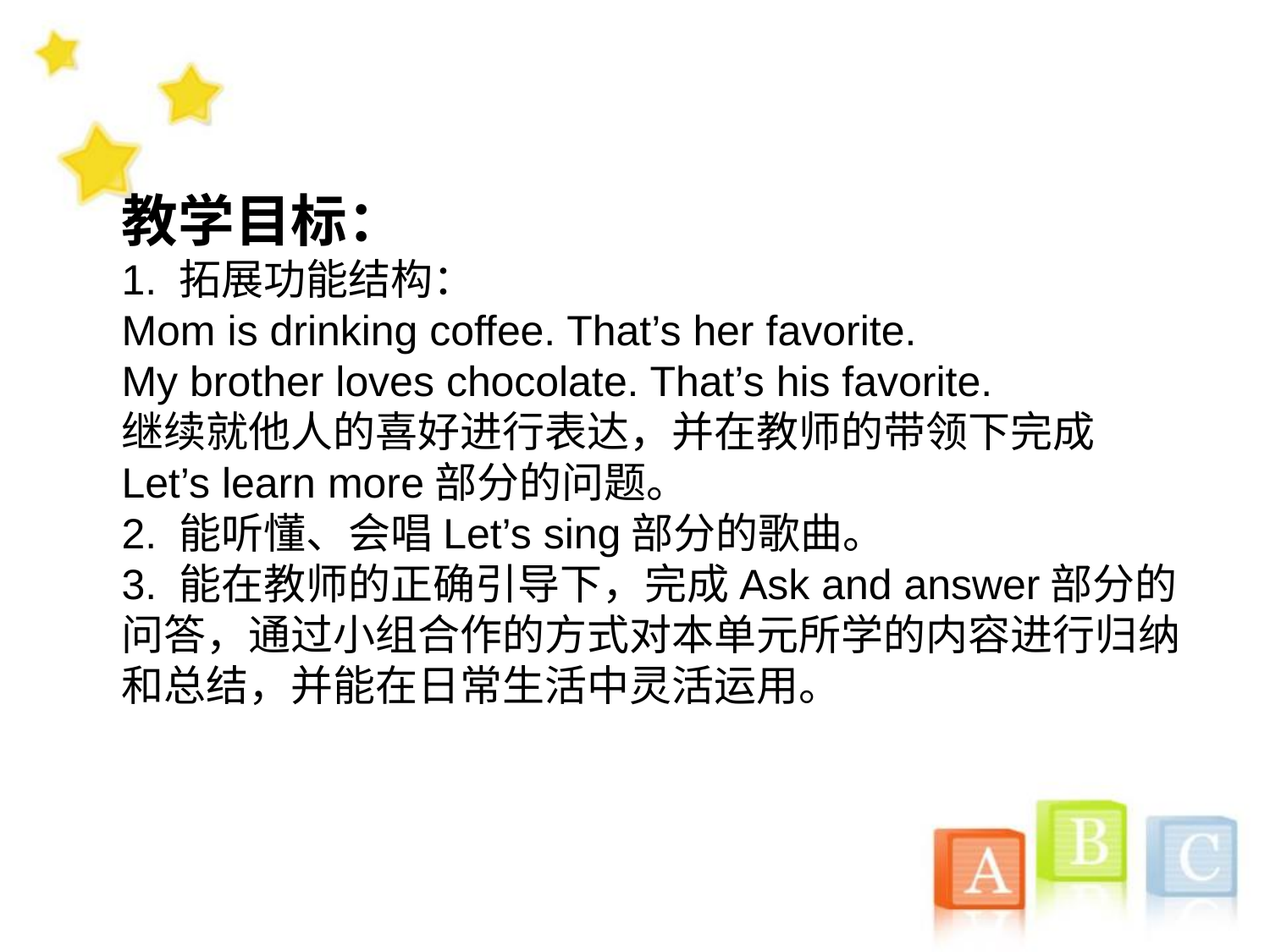

教学目标：
1. 拓展功能结构：
Mom is drinking coffee. That’s her favorite.
My brother loves chocolate. That’s his favorite.
继续就他人的喜好进行表达，并在教师的带领下完成Let’s learn more部分的问题。
2. 能听懂、会唱Let’s sing部分的歌曲。
3. 能在教师的正确引导下，完成Ask and answer部分的问答，通过小组合作的方式对本单元所学的内容进行归纳和总结，并能在日常生活中灵活运用。